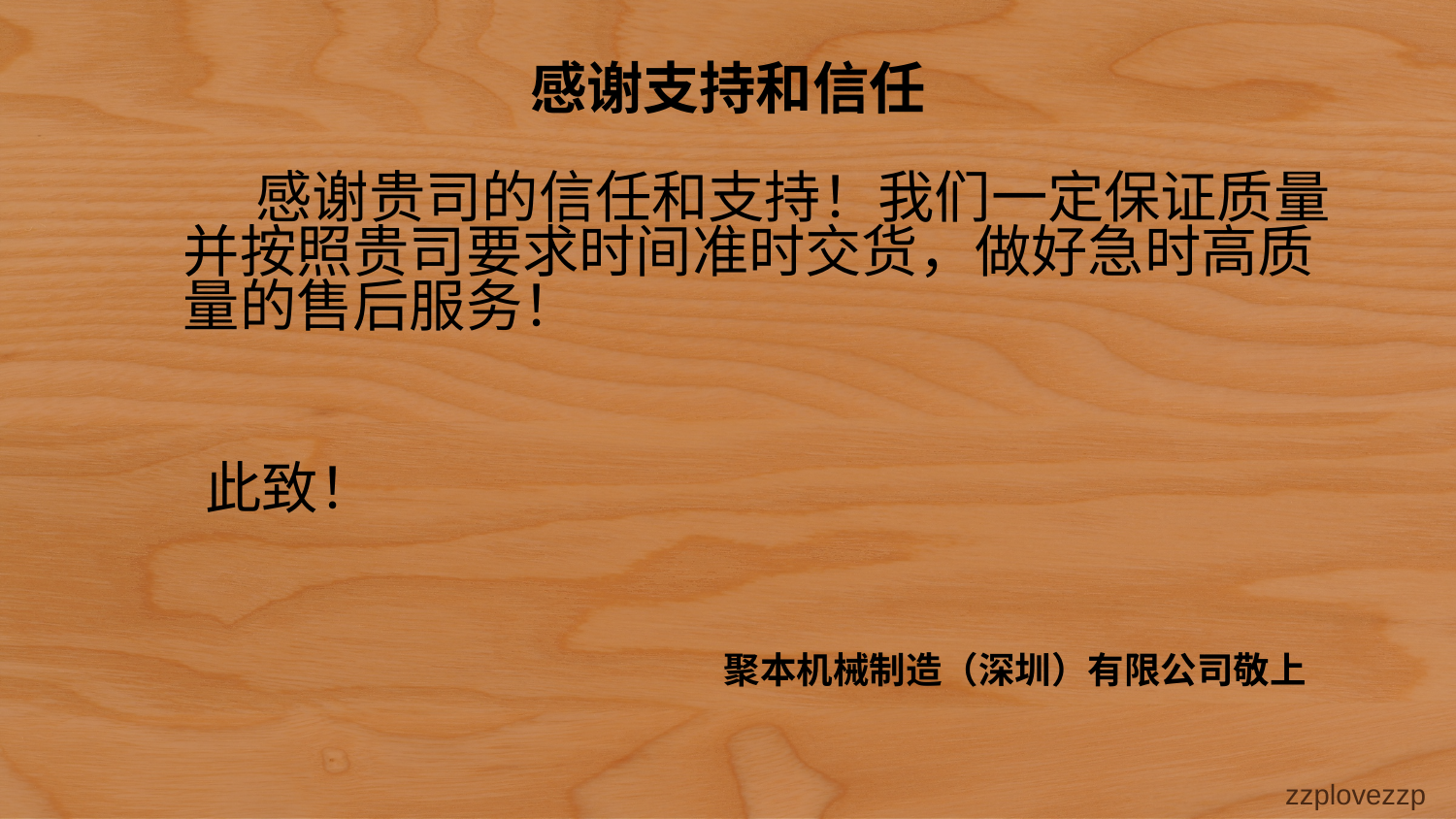

# 感谢支持和信任
         感谢贵司的信任和支持！我们一定保证质量并按照贵司要求时间准时交货，做好急时高质量的售后服务！

     此致！

                                                                                                                                                                                     聚本机械制造（深圳）有限公司敬上